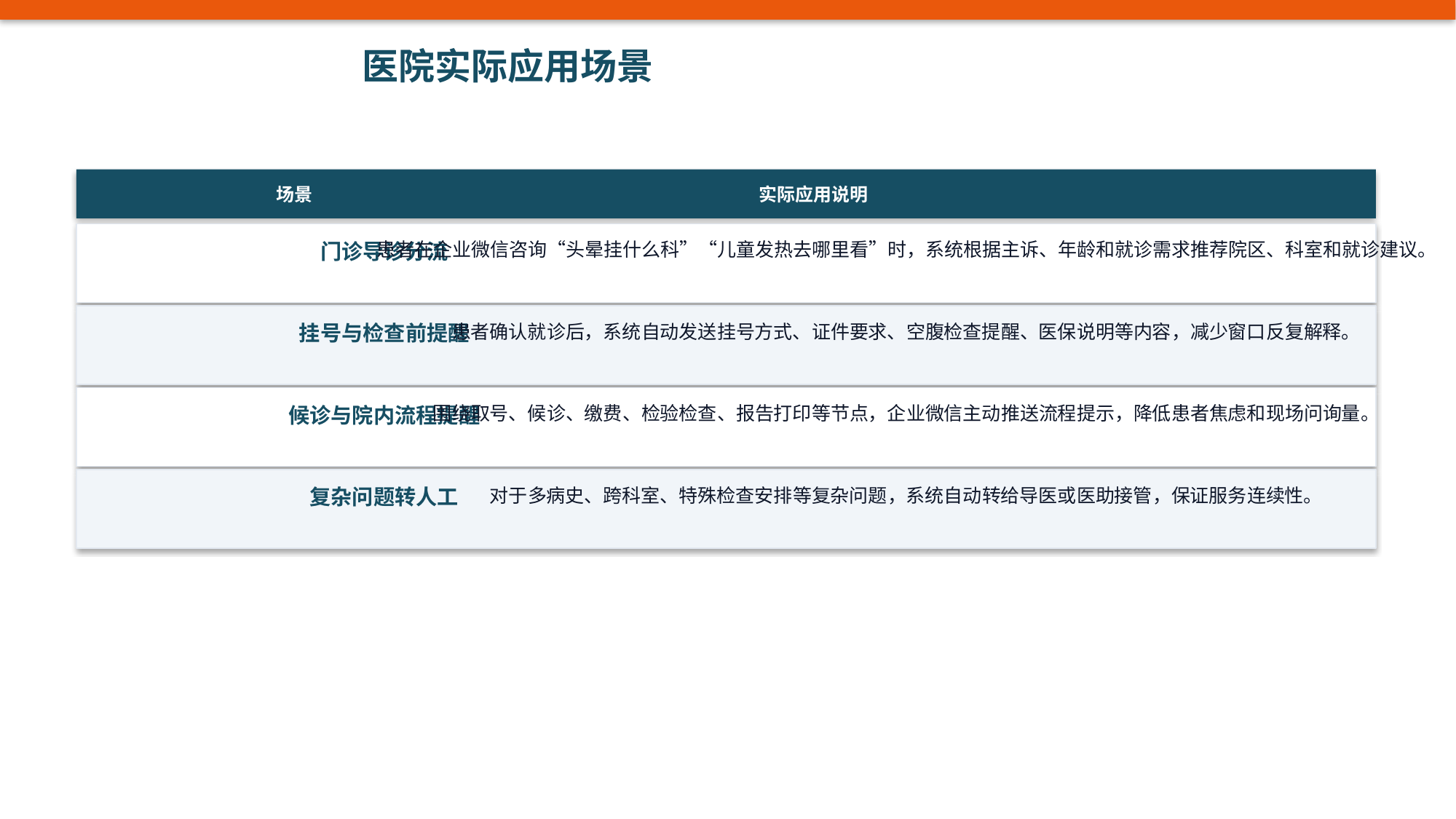

医院实际应用场景

场景
实际应用说明

门诊导诊分流
患者在企业微信咨询“头晕挂什么科”“儿童发热去哪里看”时，系统根据主诉、年龄和就诊需求推荐院区、科室和就诊建议。

挂号与检查前提醒
患者确认就诊后，系统自动发送挂号方式、证件要求、空腹检查提醒、医保说明等内容，减少窗口反复解释。

候诊与院内流程提醒
围绕取号、候诊、缴费、检验检查、报告打印等节点，企业微信主动推送流程提示，降低患者焦虑和现场问询量。

复杂问题转人工
对于多病史、跨科室、特殊检查安排等复杂问题，系统自动转给导医或医助接管，保证服务连续性。